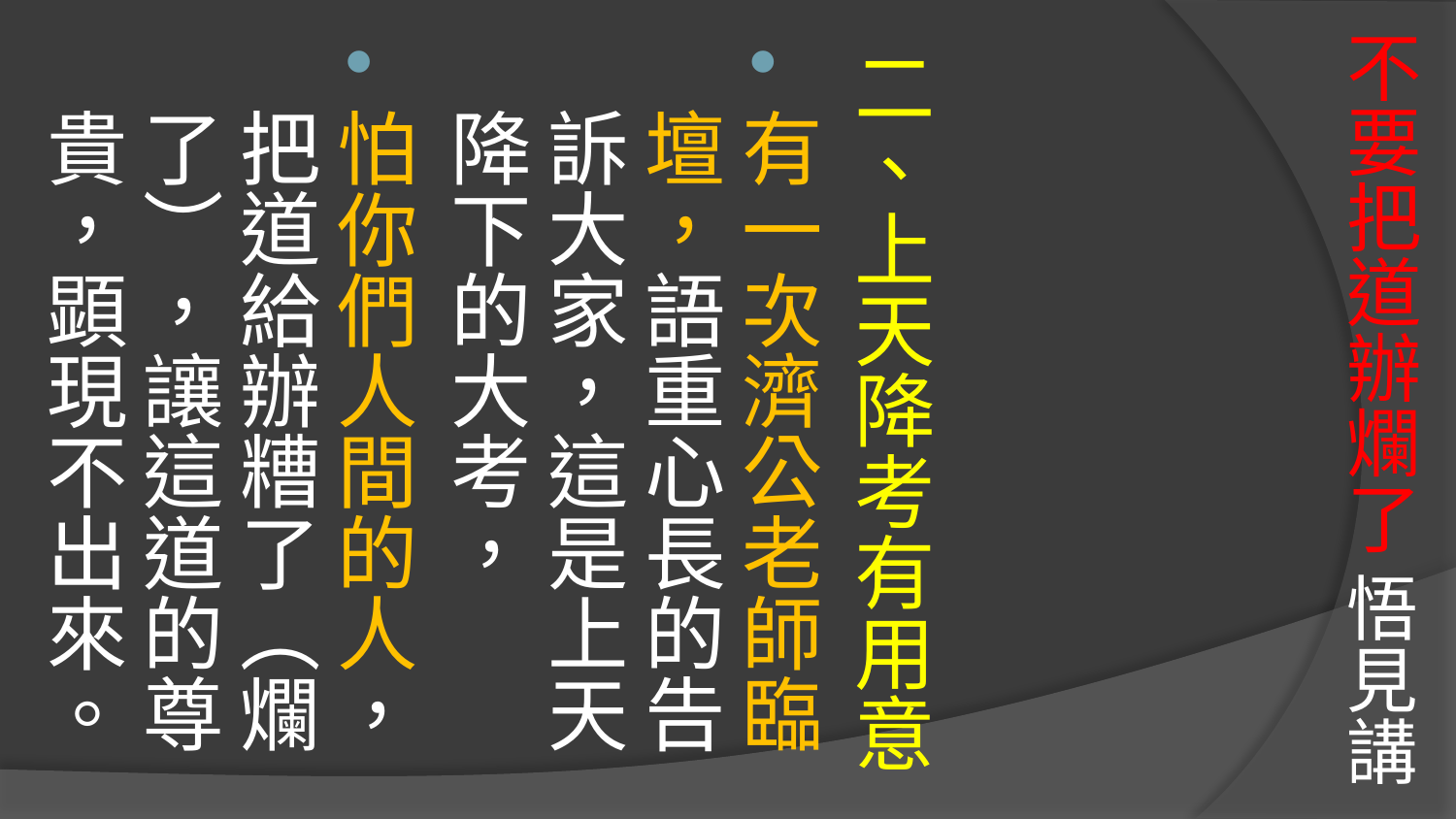

# 不要把道辦爛了 悟見講
二、上天降考有用意
有一次濟公老師臨壇，語重心長的告訴大家，這是上天降下的大考，
怕你們人間的人，把道給辦糟了（爛了），讓這道的尊貴，顕現不出來。